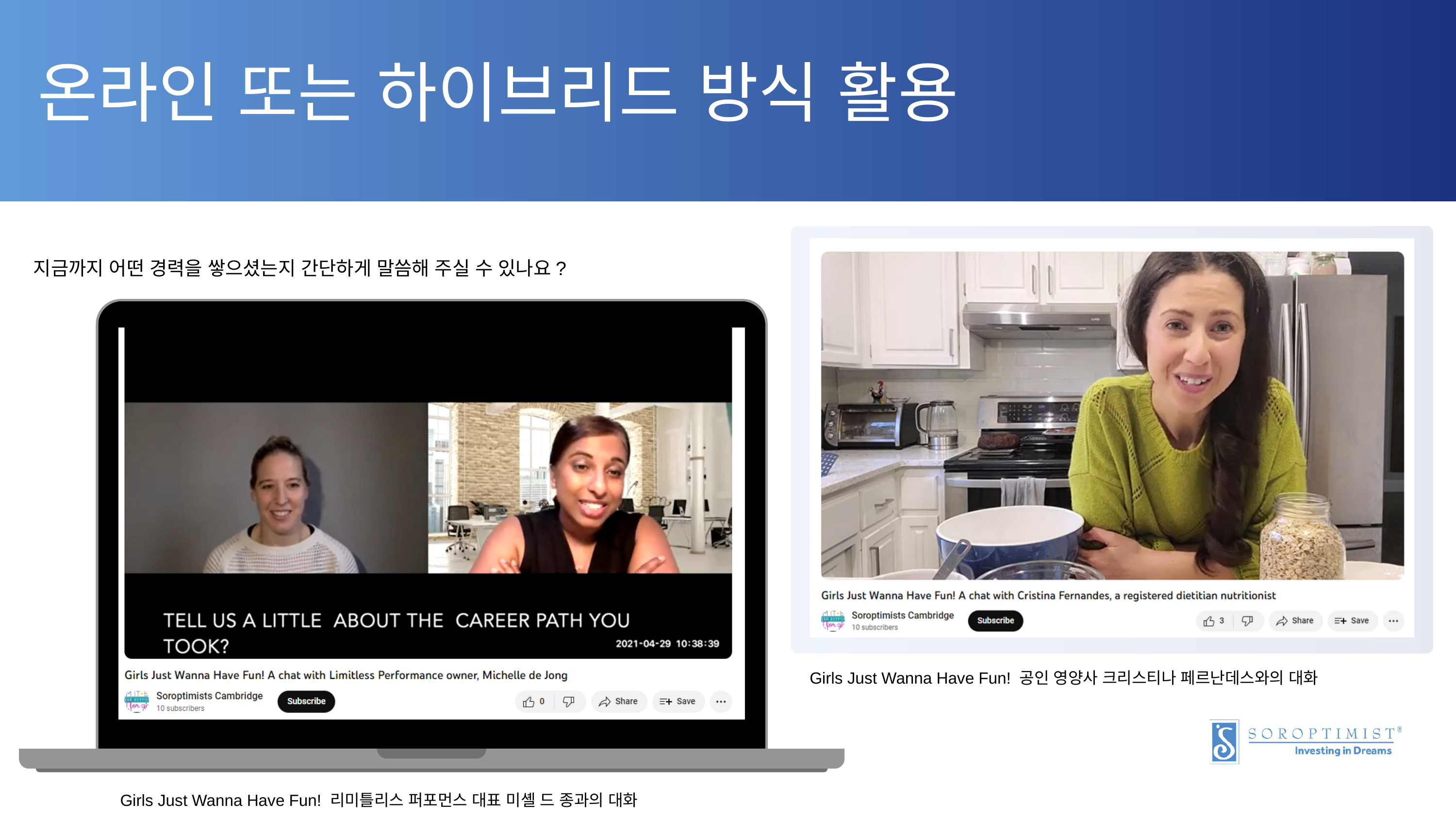

온라인 또는 하이브리드 방식 활용

지금까지 어떤 경력을 쌓으셨는지 간단하게 말씀해 주실 수 있나요?

Girls Just Wanna Have Fun! 공인 영양사 크리스티나 페르난데스와의 대화

Girls Just Wanna Have Fun! 리미틀리스 퍼포먼스 대표 미셸 드 종과의 대화